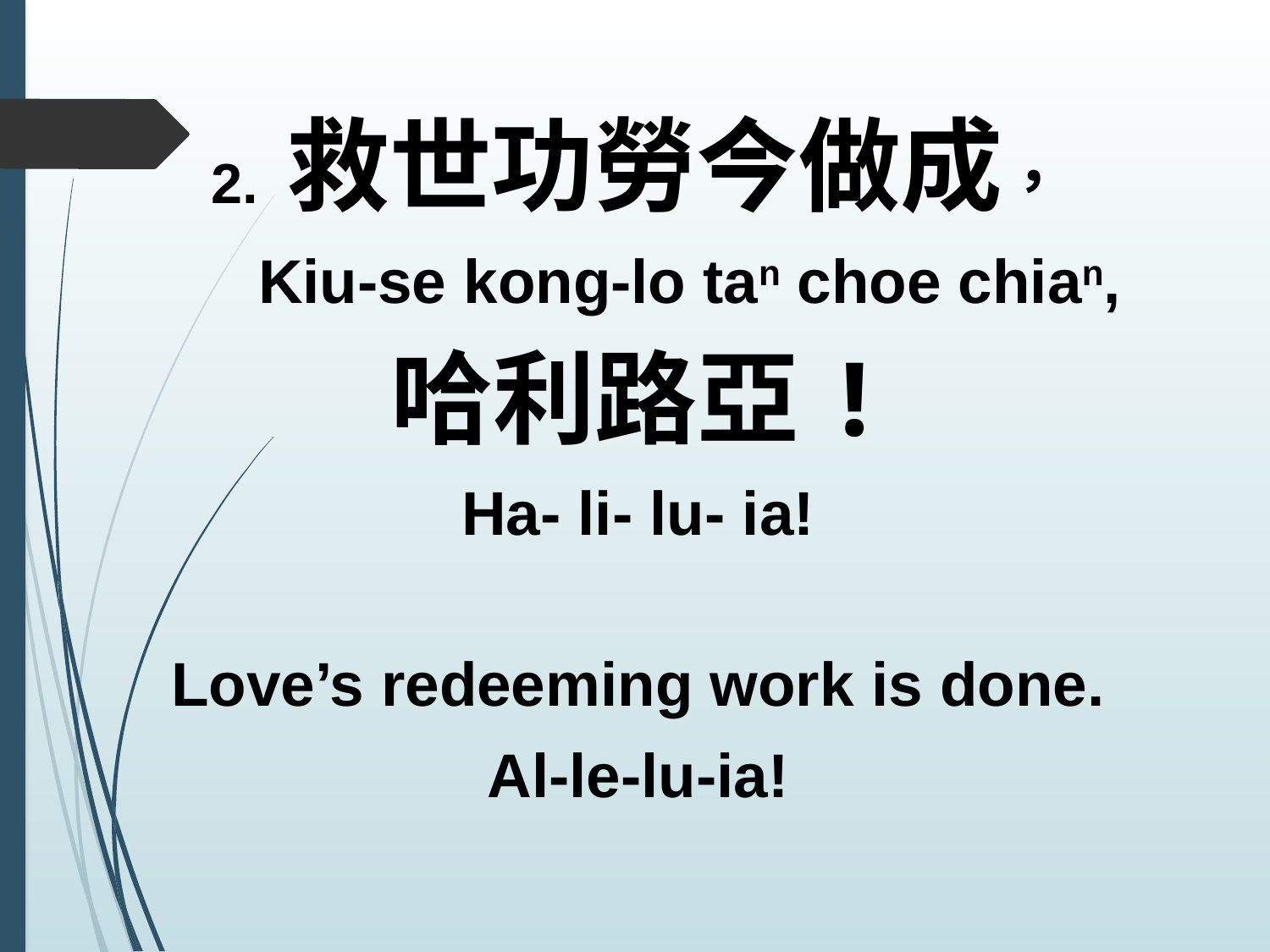

2. 救世功勞今做成，
      Kiu-se kong-lo tan choe chian,
哈利路亞!
Ha- li- lu- ia!

Love’s redeeming work is done.
Al-le-lu-ia!